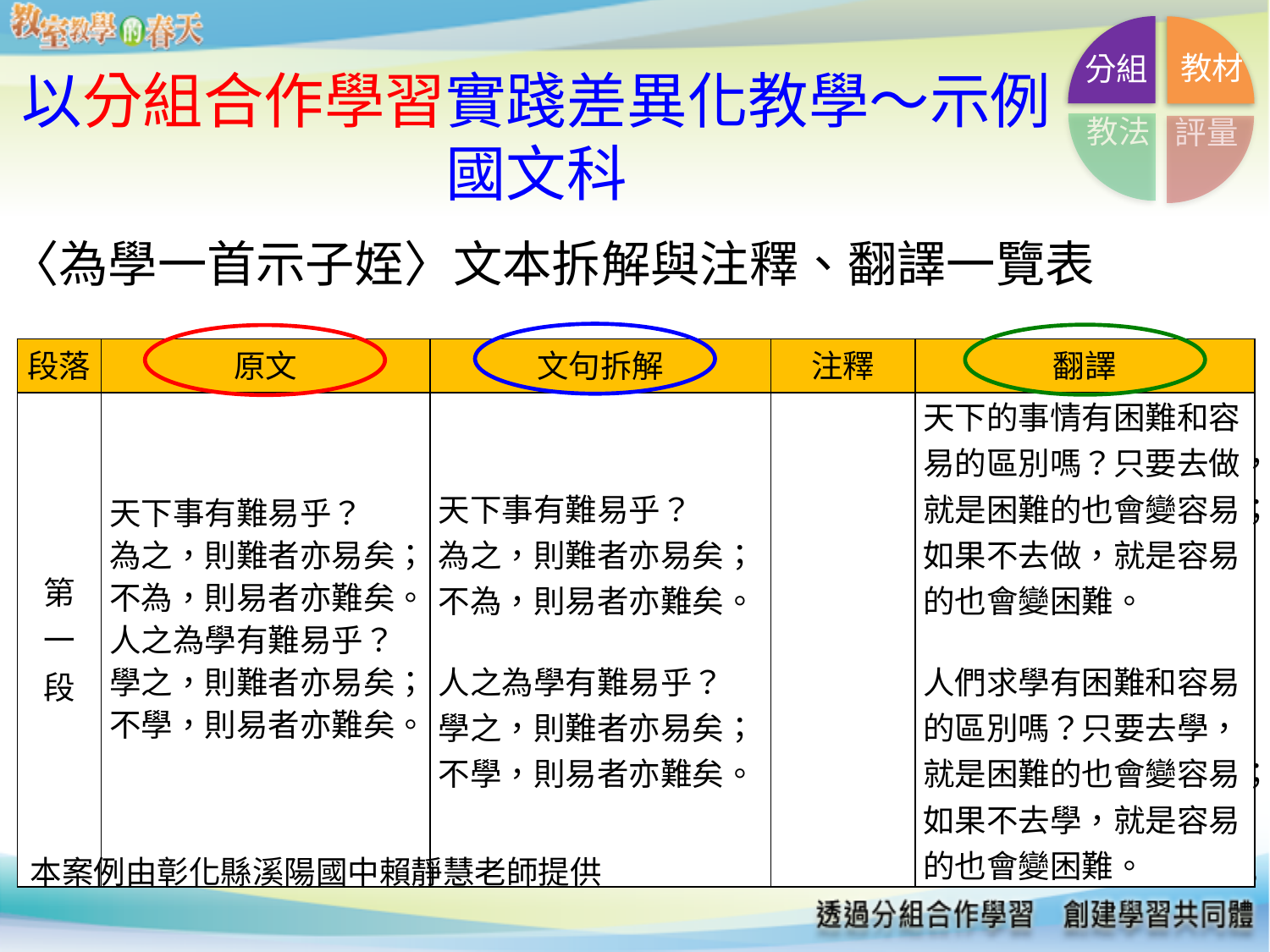

分組

教材

教法

評量
以分組合作學習實踐差異化教學～示例
國文科
〈為學一首示子姪〉文本拆解與注釋、翻譯一覽表

| 段落 | 原文 | 文句拆解 | 注釋 | 翻譯 |
| --- | --- | --- | --- | --- |
| 第 一 段 | 天下事有難易乎？ 為之，則難者亦易矣；不為，則易者亦難矣。人之為學有難易乎？學之，則難者亦易矣；不學，則易者亦難矣。 | 天下事有難易乎？ 為之，則難者亦易矣；不為，則易者亦難矣。 人之為學有難易乎？ 學之，則難者亦易矣； 不學，則易者亦難矣。 |  | 天下的事情有困難和容易的區別嗎？只要去做，就是困難的也會變容易；如果不去做，就是容易的也會變困難。 人們求學有困難和容易的區別嗎？只要去學，就是困難的也會變容易；如果不去學，就是容易的也會變困難。 |
本案例由彰化縣溪陽國中賴靜慧老師提供
178